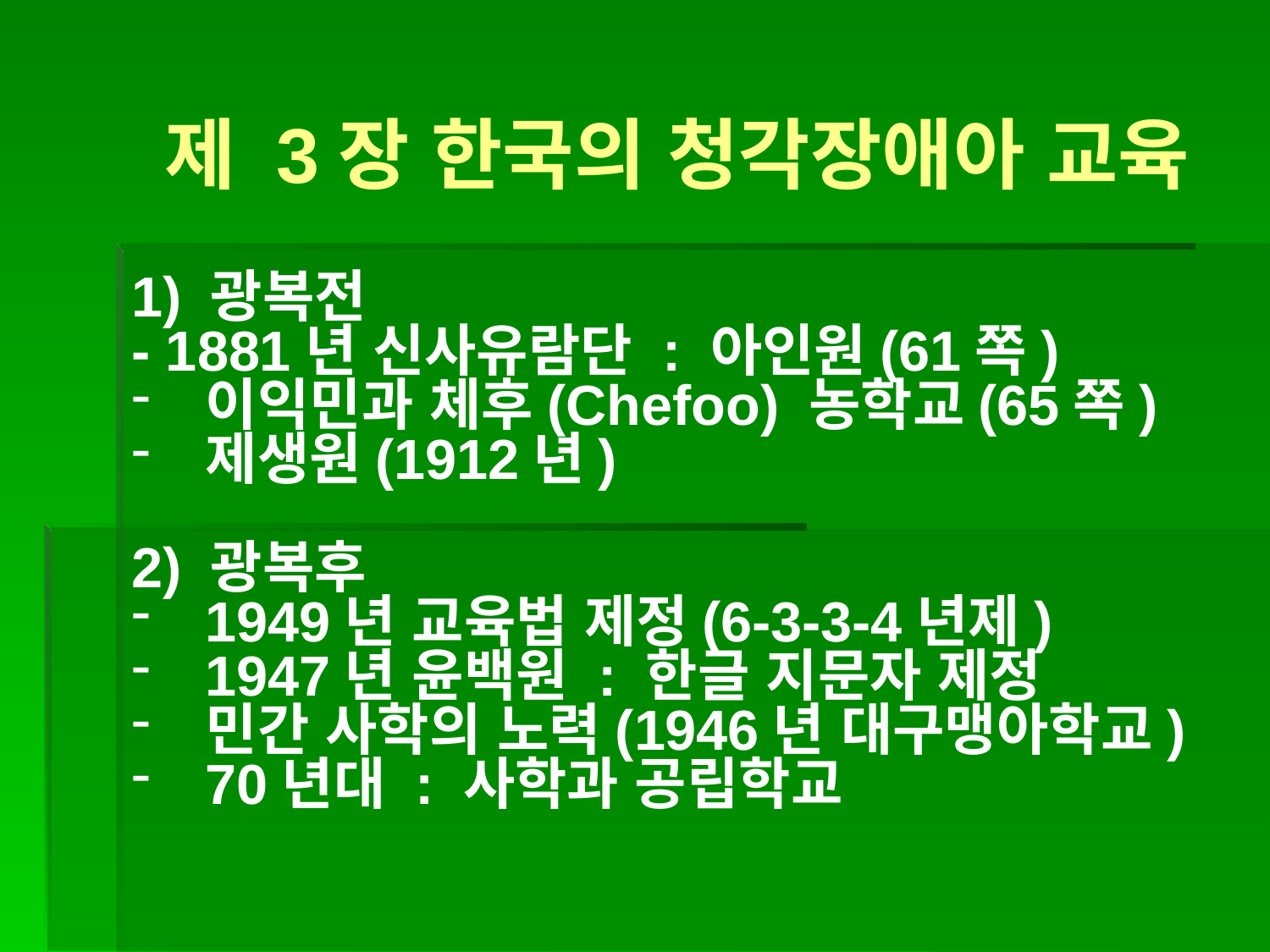

제 3장 한국의 청각장애아 교육
1) 광복전
- 1881년 신사유람단 : 아인원(61쪽)
이익민과 체후(Chefoo) 농학교(65쪽)
제생원(1912년)

2) 광복후
1949년 교육법 제정(6-3-3-4년제)
1947년 윤백원 : 한글 지문자 제정
민간 사학의 노력(1946년 대구맹아학교)
70년대 : 사학과 공립학교